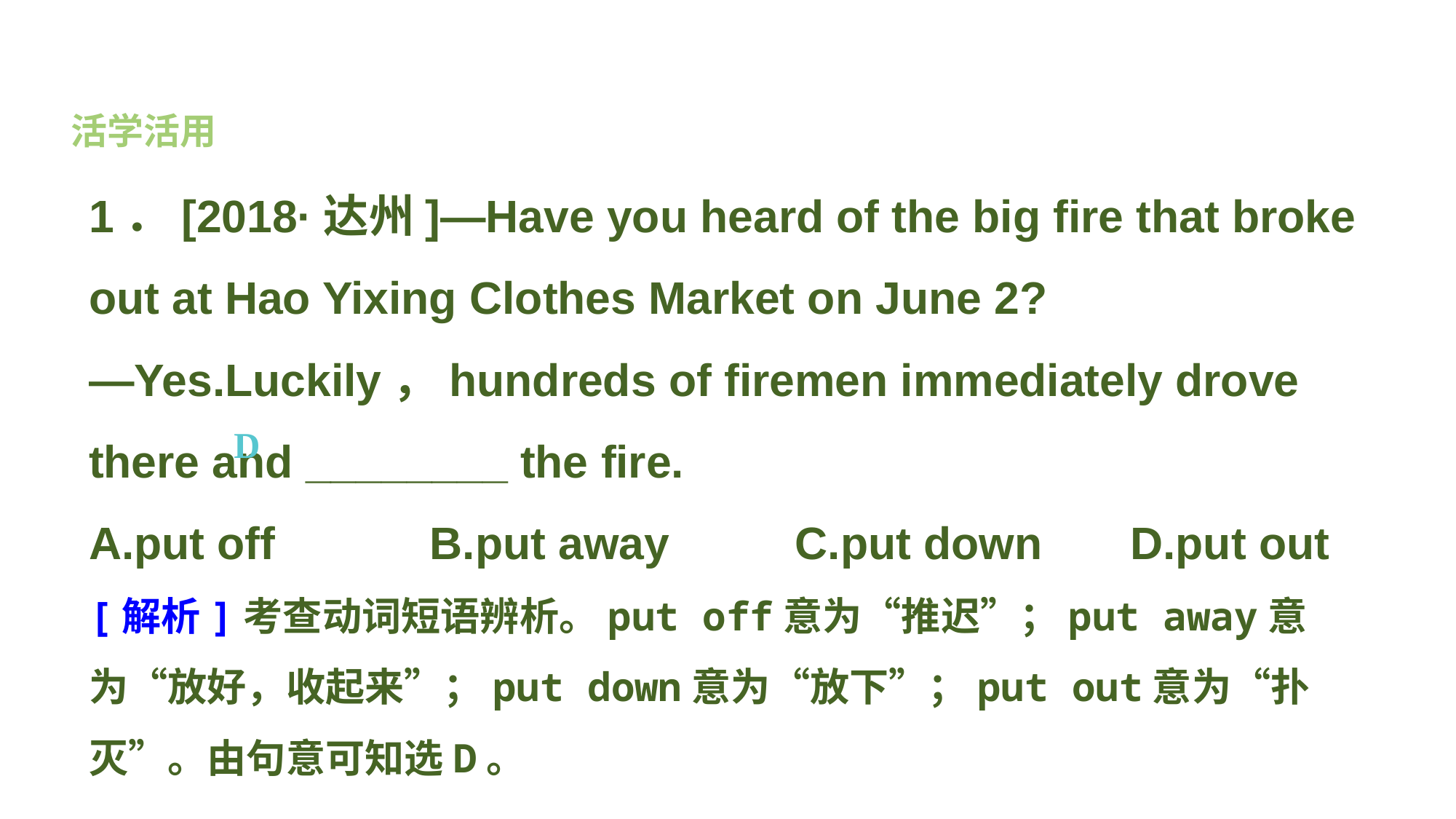

活学活用
1．[2018·达州]—Have you heard of the big fire that broke out at Hao Yixing Clothes Market on June 2?
—Yes.Luckily，hundreds of firemen immediately drove there and ________ the fire.
A.put off　　    B.put away          C.put down       D.put out
D
[解析]考查动词短语辨析。put off意为“推迟”；put away意为“放好，收起来”；put down意为“放下”；put out意为“扑灭”。由句意可知选D。